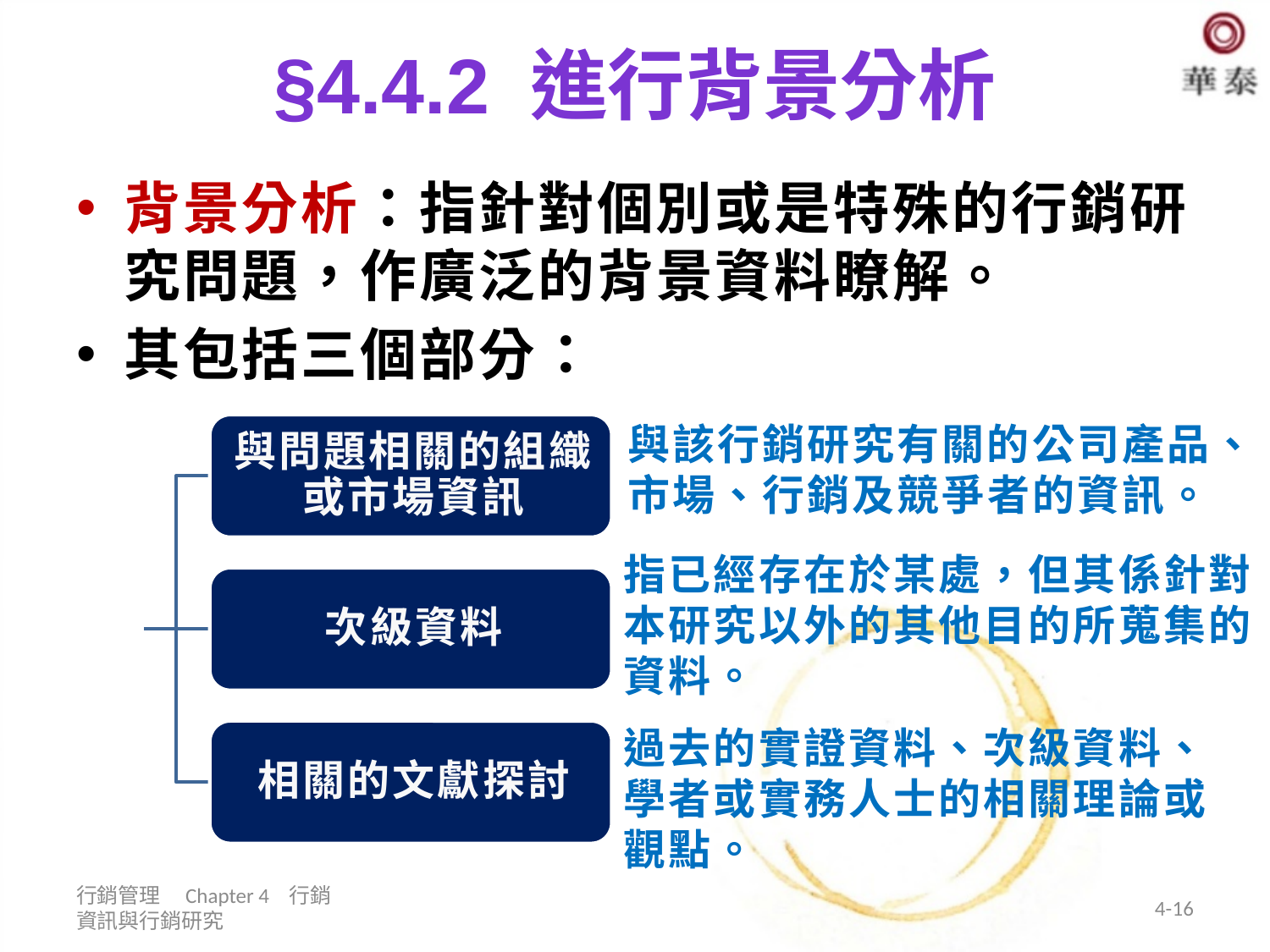

# §4.4.2 進行背景分析
背景分析：指針對個別或是特殊的行銷研究問題，作廣泛的背景資料瞭解。
其包括三個部分：

與問題相關的組織或市場資訊
次級資料
相關的文獻探討
與該行銷研究有關的公司產品、市場、行銷及競爭者的資訊。
指已經存在於某處，但其係針對本研究以外的其他目的所蒐集的資料。
過去的實證資料、次級資料、學者或實務人士的相關理論或觀點。
行銷管理   Chapter 4   行銷資訊與行銷研究
4-16